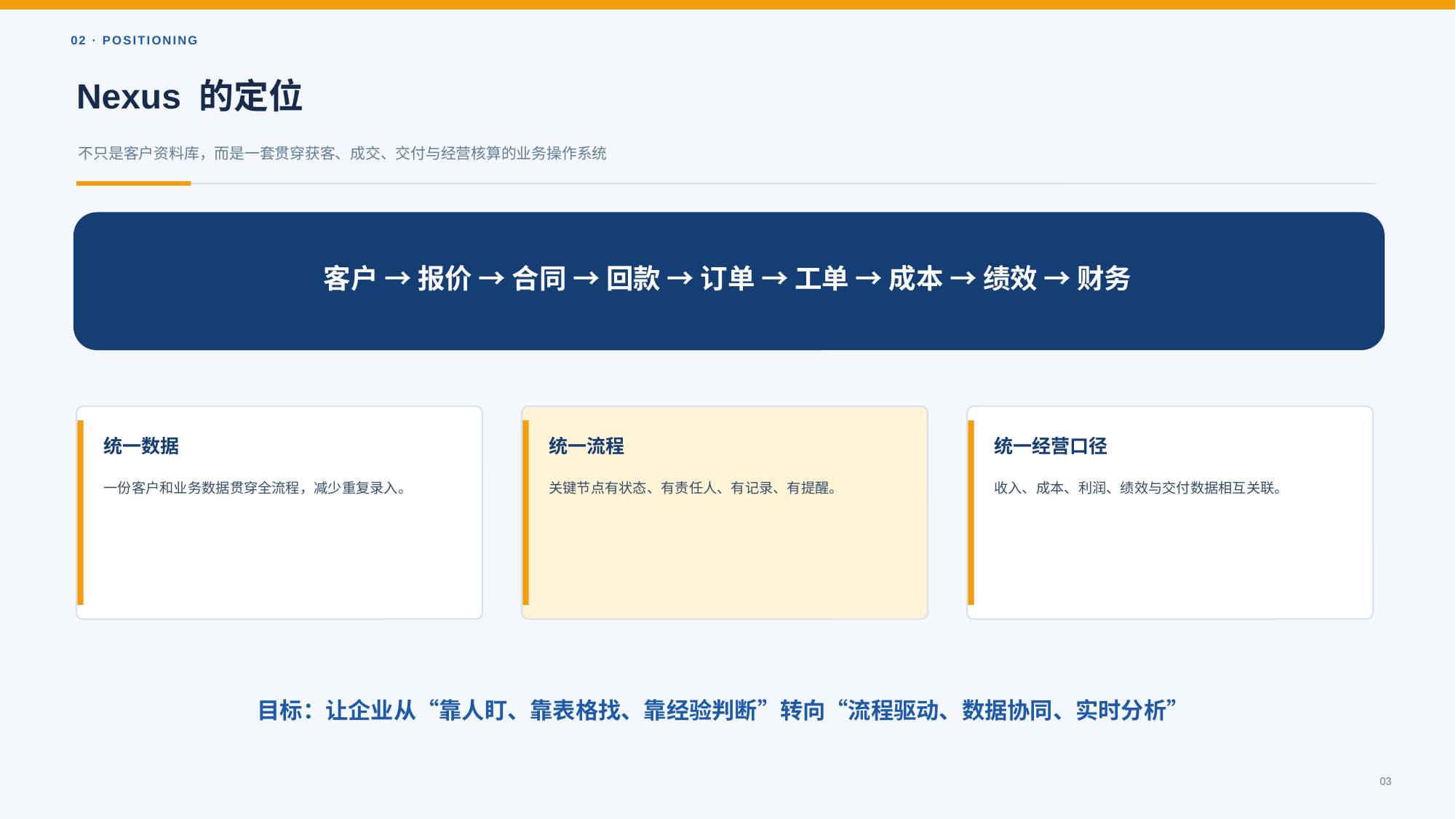

02 · POSITIONING
Nexus 的定位
不只是客户资料库，而是一套贯穿获客、成交、交付与经营核算的业务操作系统

客户 → 报价 → 合同 → 回款 → 订单 → 工单 → 成本 → 绩效 → 财务

统一数据
统一流程
统一经营口径
一份客户和业务数据贯穿全流程，减少重复录入。
关键节点有状态、有责任人、有记录、有提醒。
收入、成本、利润、绩效与交付数据相互关联。
目标：让企业从“靠人盯、靠表格找、靠经验判断”转向“流程驱动、数据协同、实时分析”
03